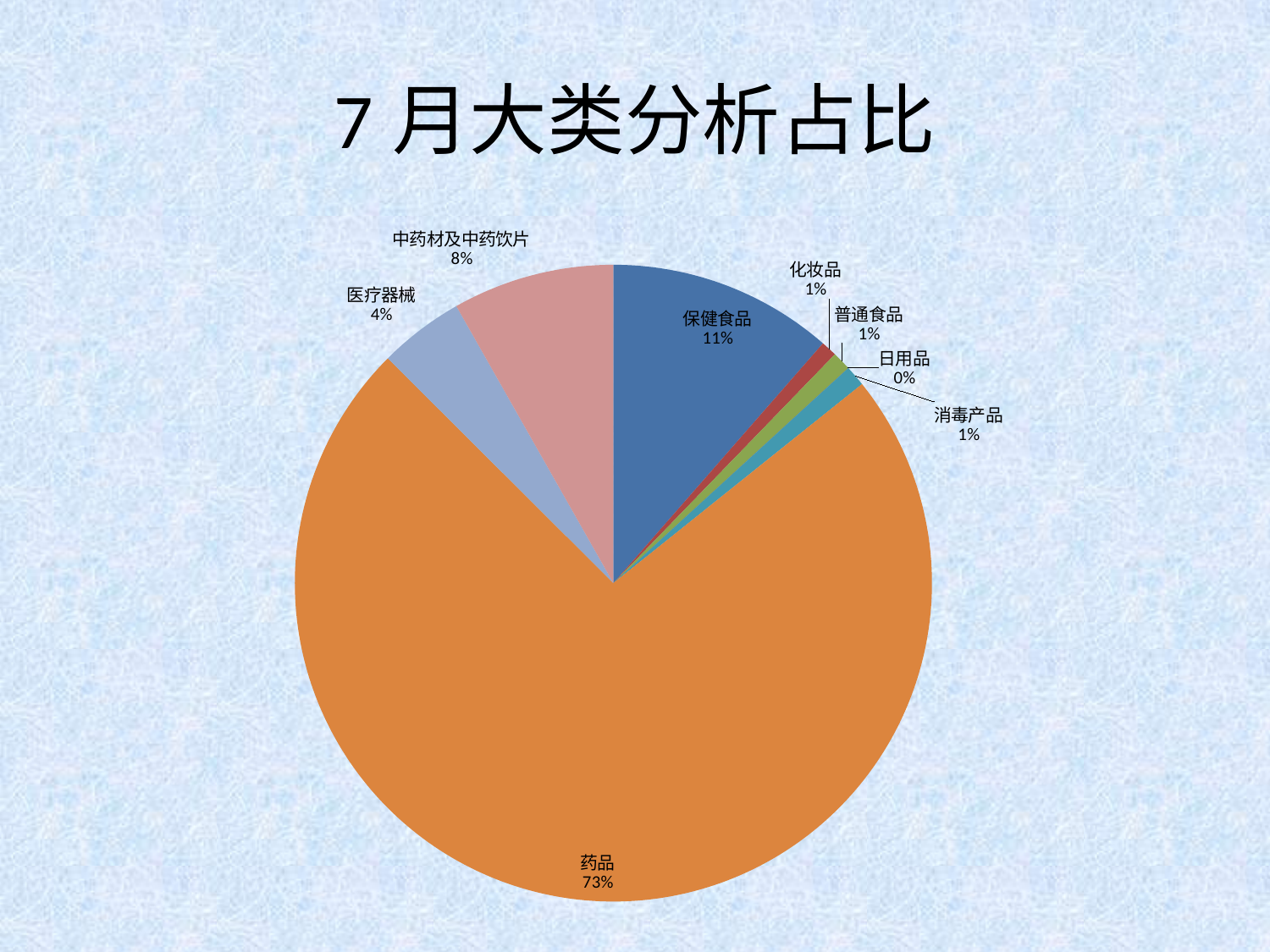

# 7月大类分析占比

### Chart

| Category | 汇总 |
|---|---|
| 保健食品 | 9158.1 |
| 化妆品 | 649.76 |
| 普通食品 | 768.2 |
| 日用品 | 0.36 |
| 消毒产品 | 843.9199999999998 |
| 药品 | 58678.55000000007 |
| 医疗器械 | 3462.380000000001 |
| 中药材及中药饮片 | 6574.770000000001 |